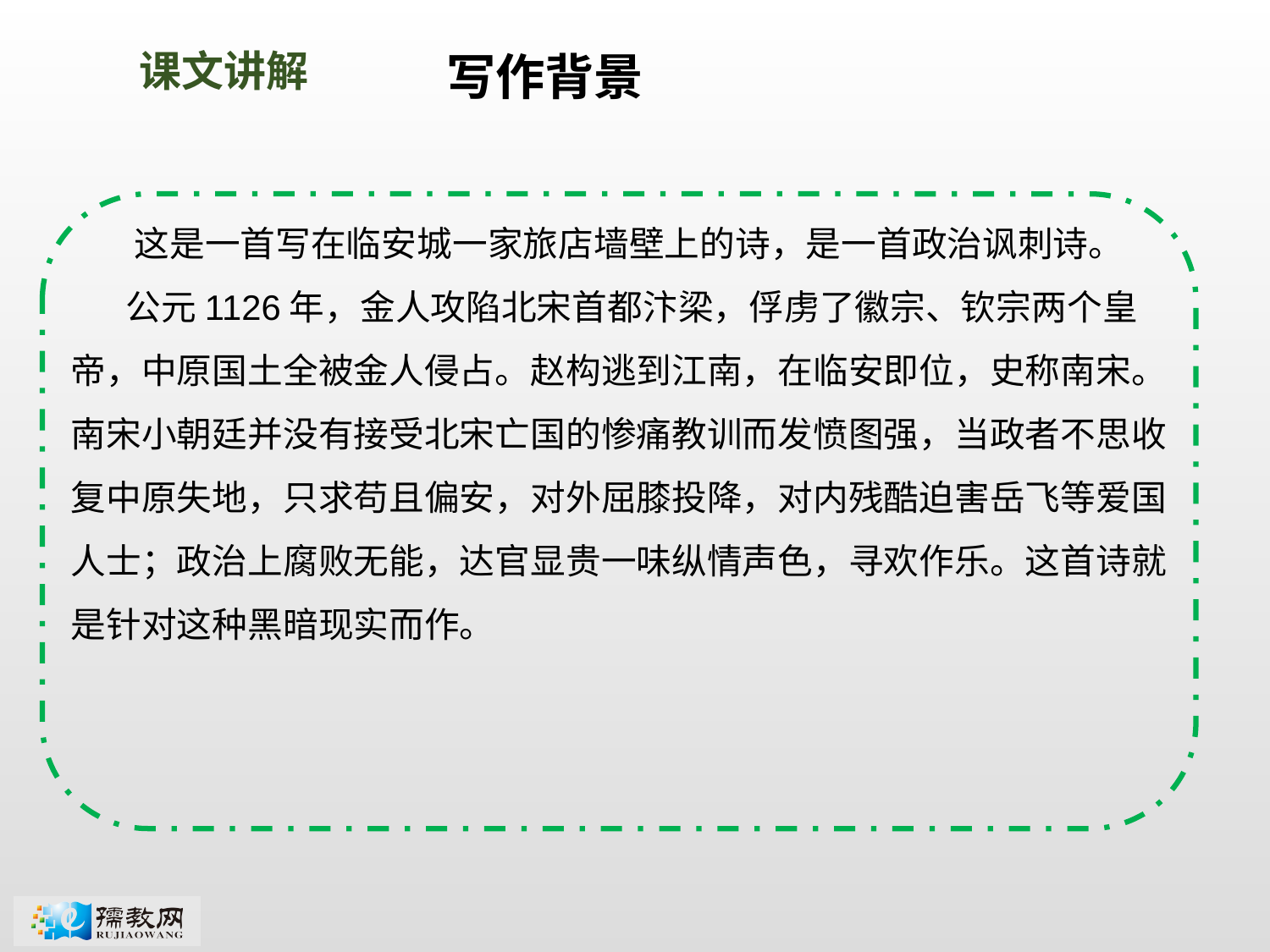

课文讲解
写作背景

       这是一首写在临安城一家旅店墙壁上的诗，是一首政治讽刺诗。
       公元1126年，金人攻陷北宋首都汴梁，俘虏了徽宗、钦宗两个皇帝，中原国土全被金人侵占。赵构逃到江南，在临安即位，史称南宋。南宋小朝廷并没有接受北宋亡国的惨痛教训而发愤图强，当政者不思收复中原失地，只求苟且偏安，对外屈膝投降，对内残酷迫害岳飞等爱国人士；政治上腐败无能，达官显贵一味纵情声色，寻欢作乐。这首诗就是针对这种黑暗现实而作。